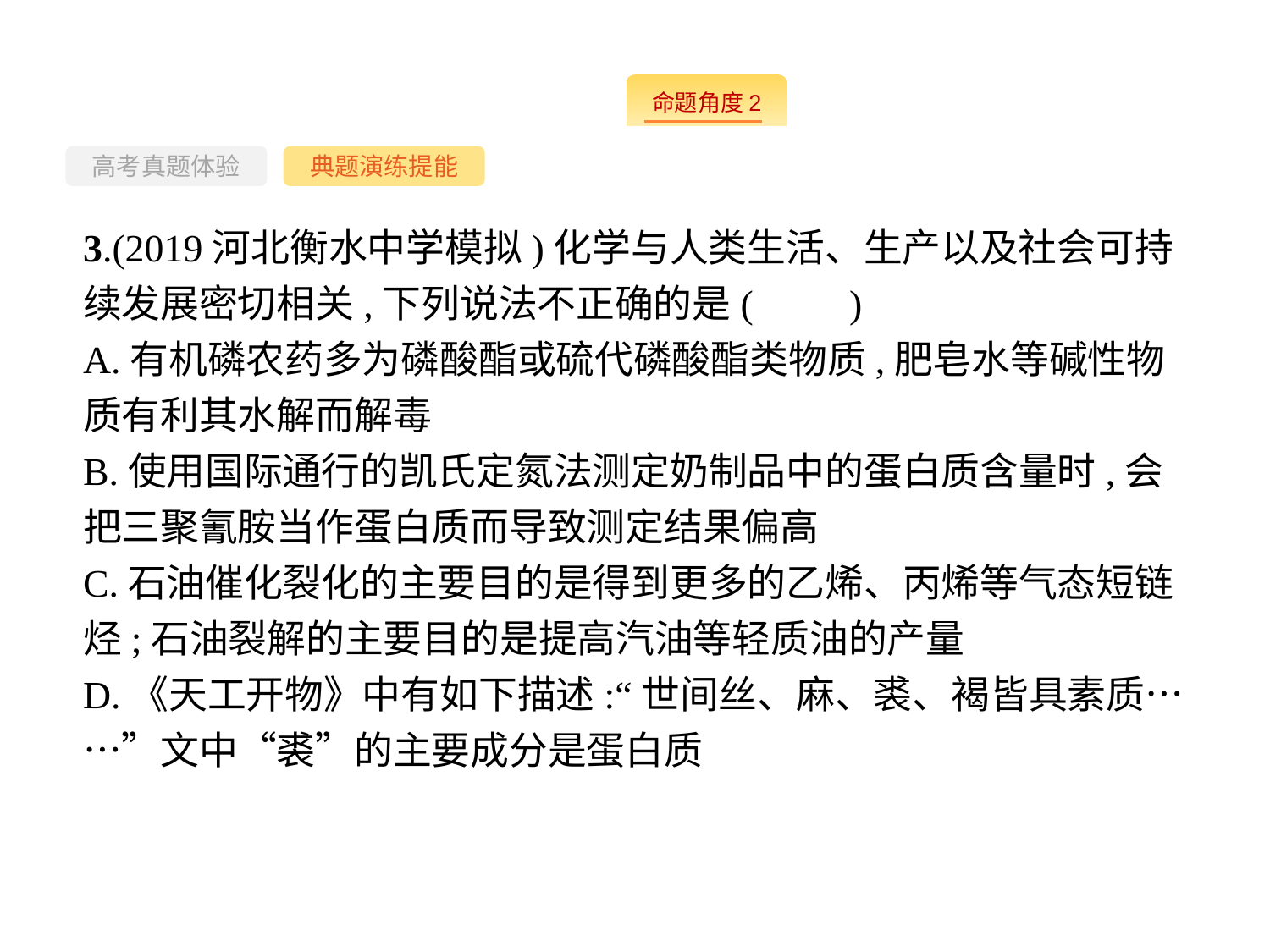

-31-
高考真题体验
典题演练提能
3.(2019河北衡水中学模拟)化学与人类生活、生产以及社会可持续发展密切相关,下列说法不正确的是(　　)
A.有机磷农药多为磷酸酯或硫代磷酸酯类物质,肥皂水等碱性物质有利其水解而解毒
B.使用国际通行的凯氏定氮法测定奶制品中的蛋白质含量时,会把三聚氰胺当作蛋白质而导致测定结果偏高
C.石油催化裂化的主要目的是得到更多的乙烯、丙烯等气态短链烃;石油裂解的主要目的是提高汽油等轻质油的产量
D.《天工开物》中有如下描述:“世间丝、麻、裘、褐皆具素质……”文中“裘”的主要成分是蛋白质